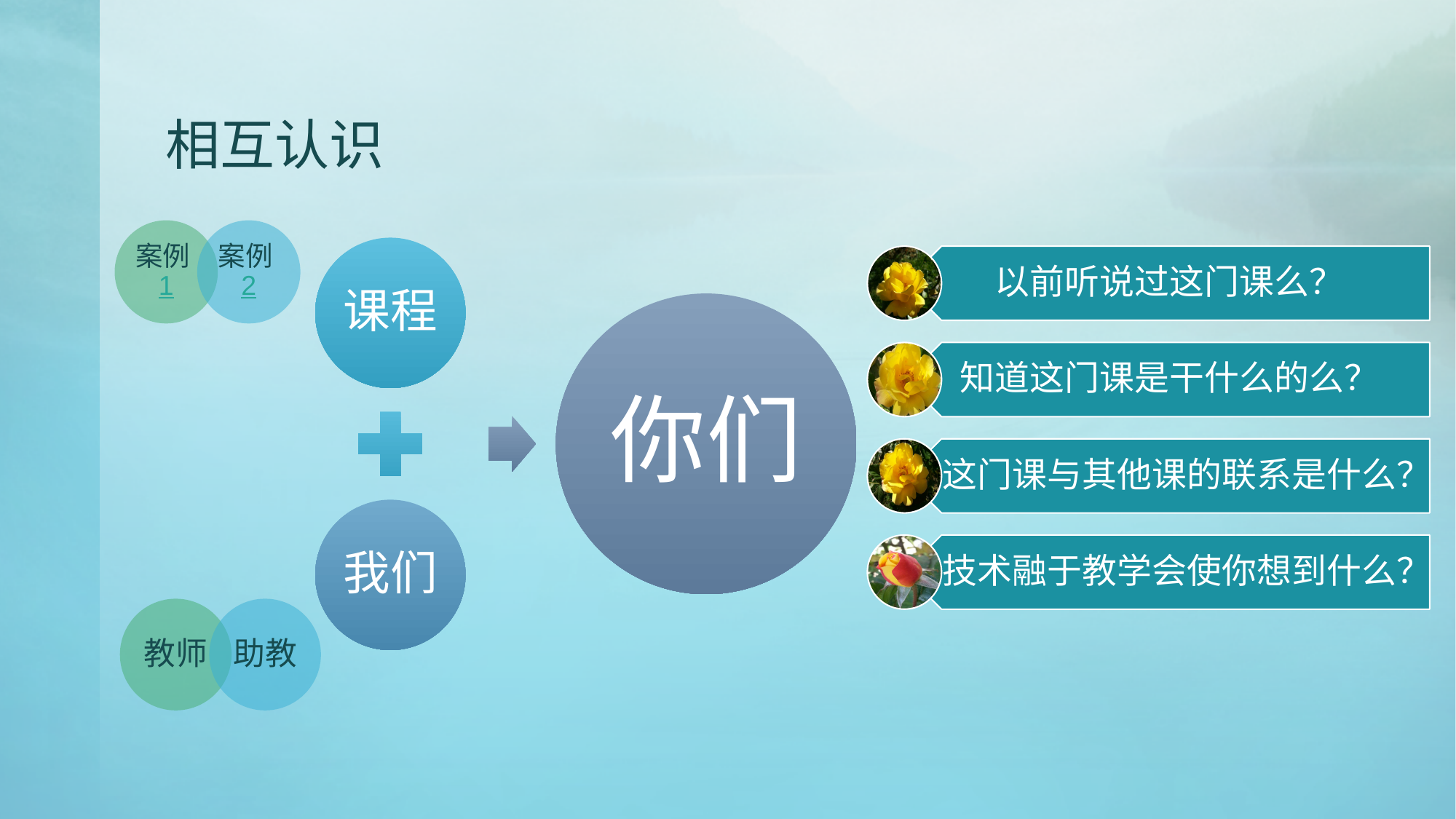

# 相互认识
案例1
案例2
课程

我们

你们
以前听说过这门课么？
知道这门课是干什么的么？
这门课与其他课的联系是什么？
技术融于教学会使你想到什么？
教师
助教